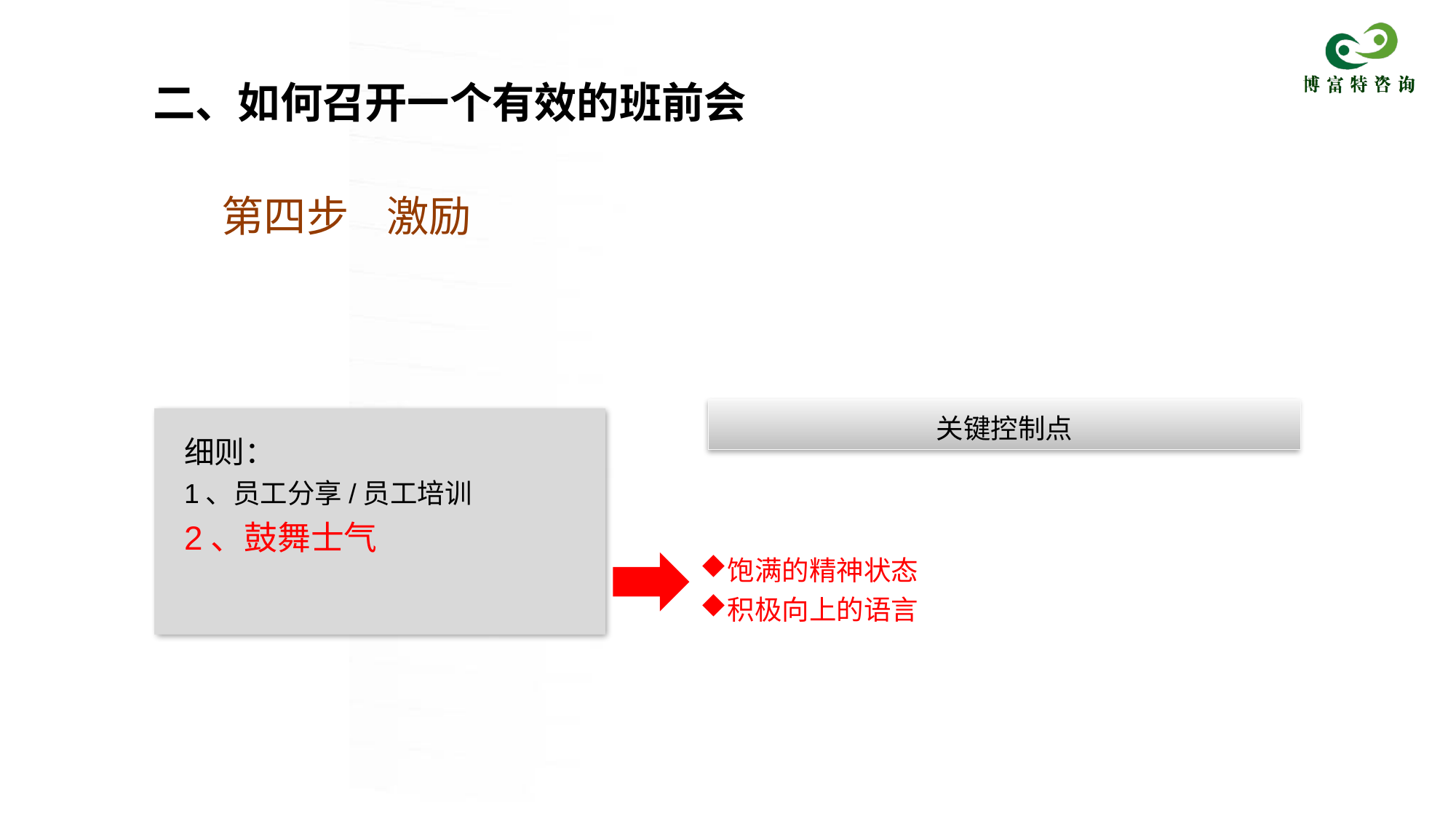

# 二、如何召开一个有效的班前会
第四步    激励
关键控制点

细则：
1、员工分享/员工培训
2、鼓舞士气
饱满的精神状态
积极向上的语言